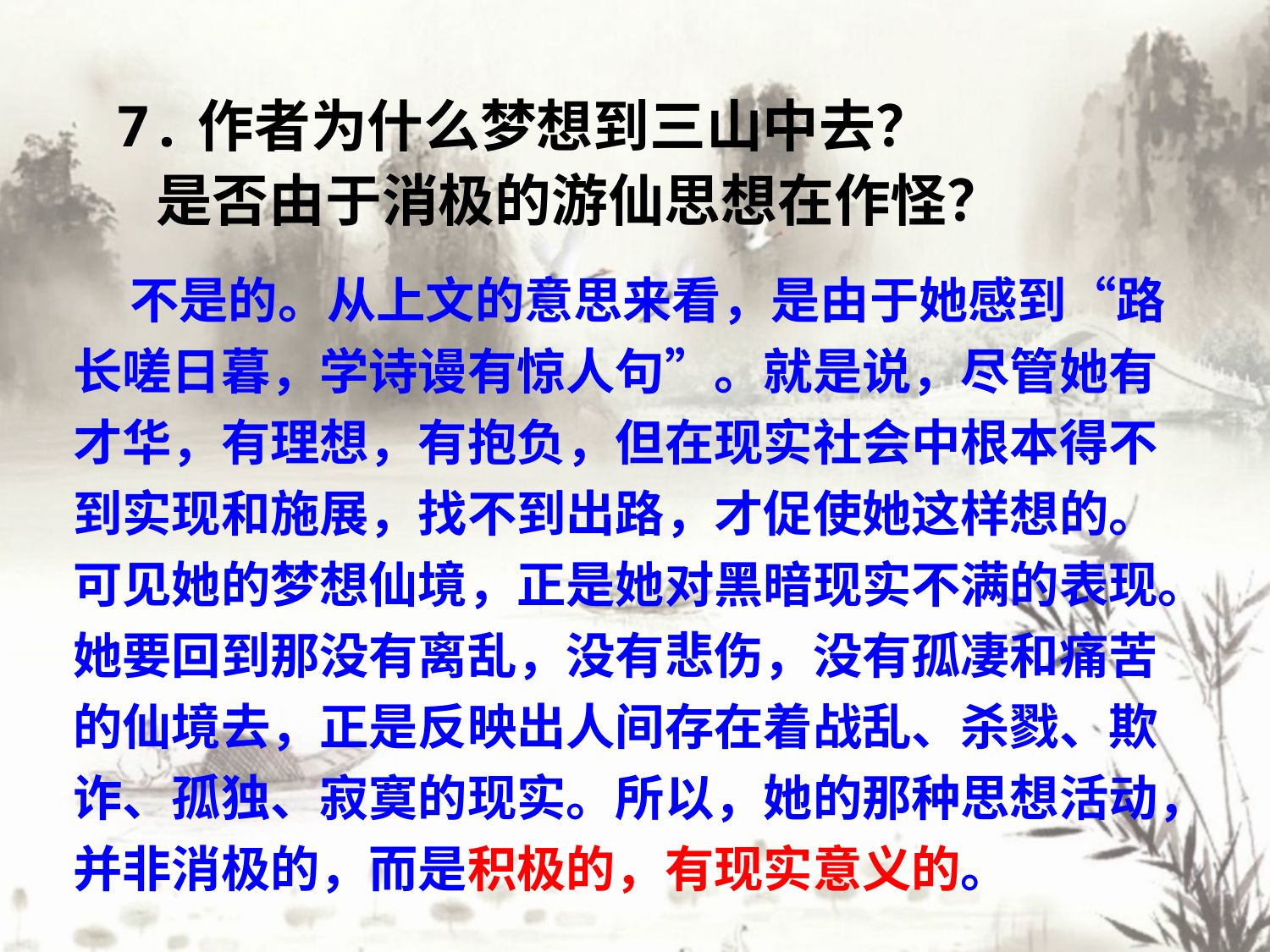

7.作者为什么梦想到三山中去？
  是否由于消极的游仙思想在作怪？
    不是的。从上文的意思来看，是由于她感到“路长嗟日暮，学诗谩有惊人句”。就是说，尽管她有才华，有理想，有抱负，但在现实社会中根本得不到实现和施展，找不到出路，才促使她这样想的。可见她的梦想仙境，正是她对黑暗现实不满的表现。她要回到那没有离乱，没有悲伤，没有孤凄和痛苦的仙境去，正是反映出人间存在着战乱、杀戮、欺诈、孤独、寂寞的现实。所以，她的那种思想活动，并非消极的，而是积极的，有现实意义的。